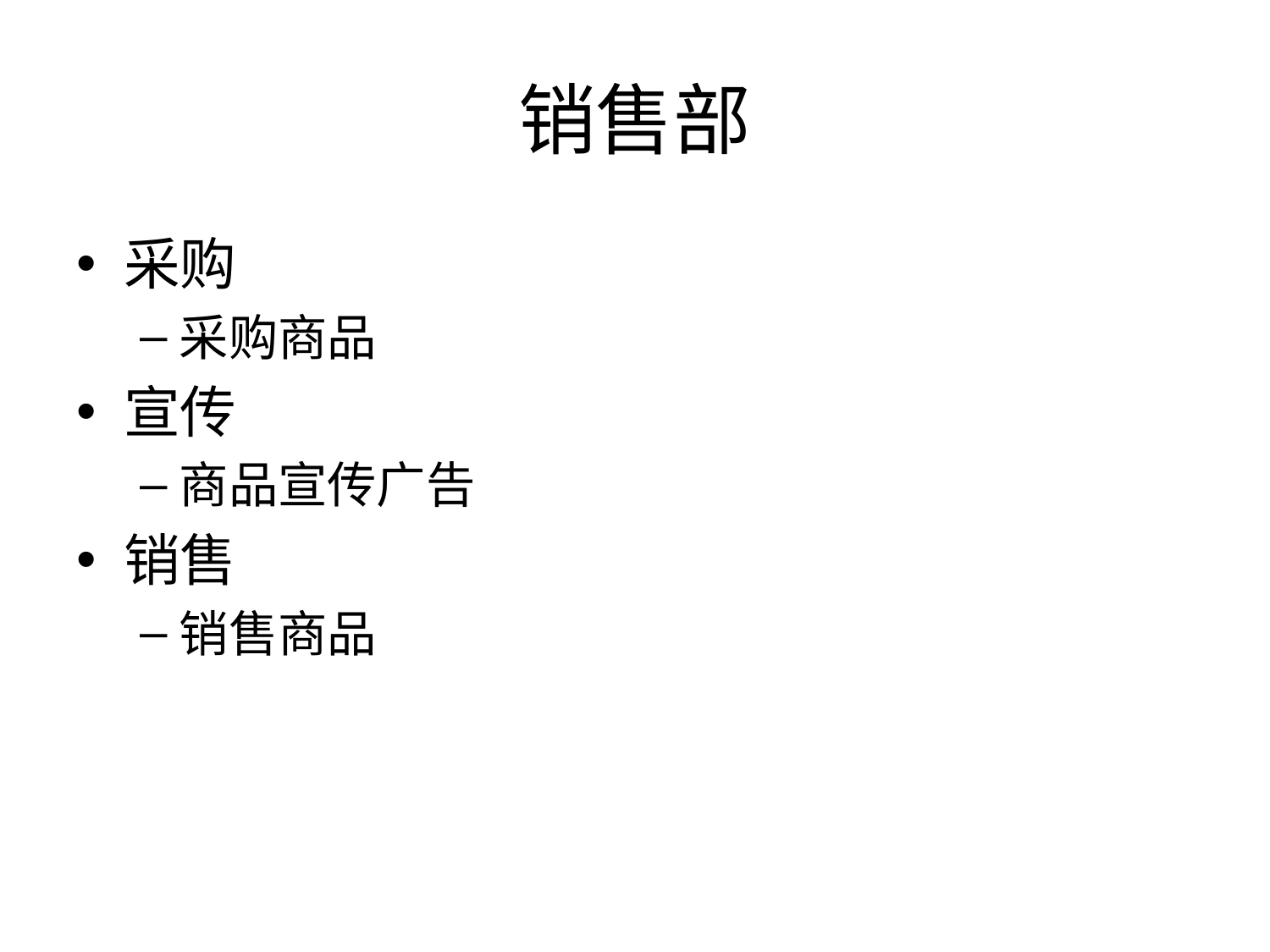

# 销售部
采购
采购商品
宣传
商品宣传广告
销售
销售商品